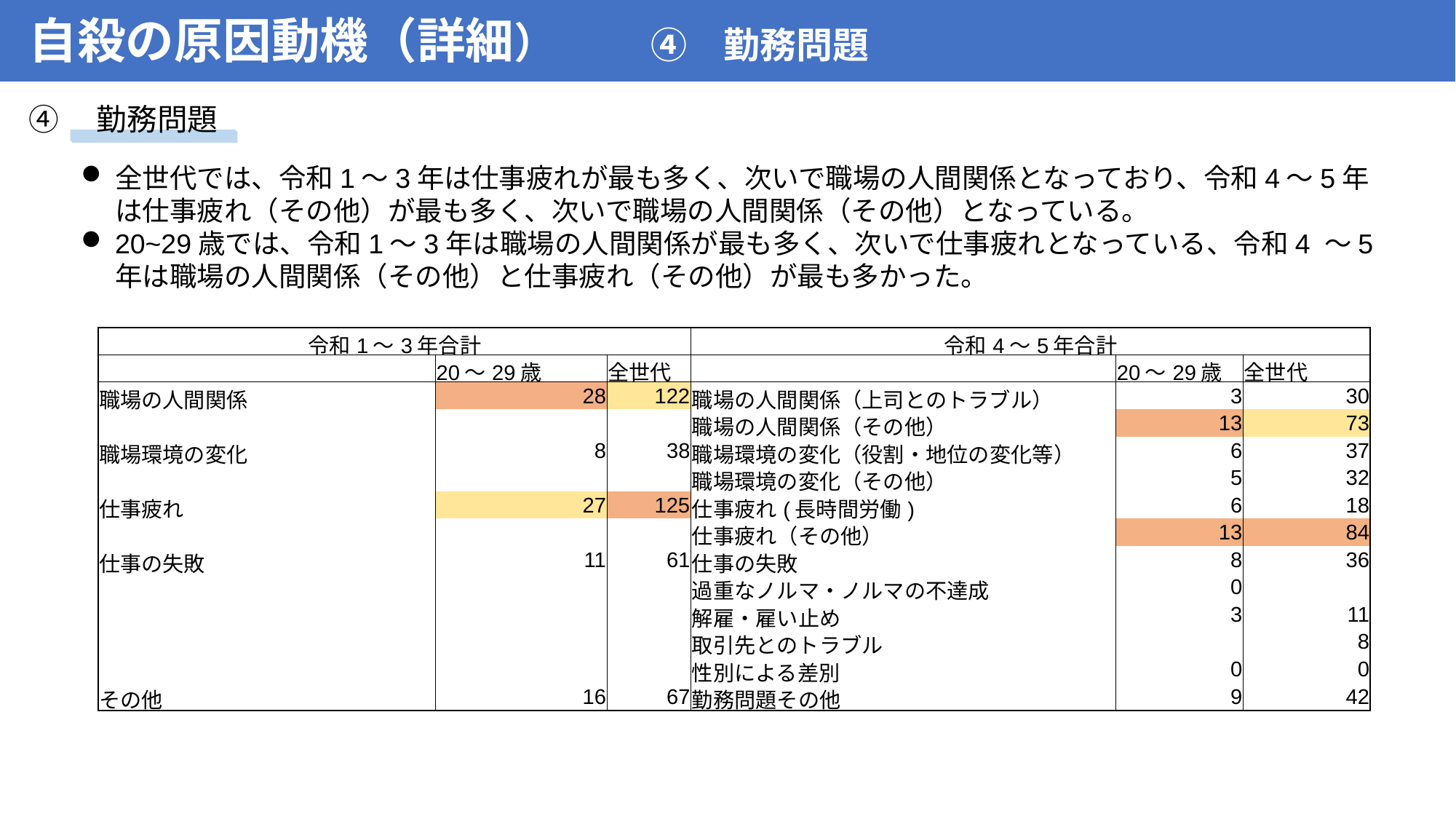

# 自殺の原因動機（詳細）　　 ④　勤務問題
④　勤務問題

全世代では、令和1～3年は仕事疲れが最も多く、次いで職場の人間関係となっており、令和4～5年は仕事疲れ（その他）が最も多く、次いで職場の人間関係（その他）となっている。
20~29歳では、令和1～3年は職場の人間関係が最も多く、次いで仕事疲れとなっている、令和4 ～5年は職場の人間関係（その他）と仕事疲れ（その他）が最も多かった。
| 令和1～3年合計 |  |  |  |  | 令和4～5年合計 |  |  |  |
| --- | --- | --- | --- | --- | --- | --- | --- | --- |
|  |  |  | 20～29歳 | 全世代 |  |  | 20～29歳 | 全世代 |
| 職場の人間関係 |  |  | 28 | 122 | 職場の人間関係（上司とのトラブル） |  | 3 | 30 |
|  |  |  |  |  | 職場の人間関係（その他） |  | 13 | 73 |
| 職場環境の変化 |  |  | 8 | 38 | 職場環境の変化（役割・地位の変化等） |  | 6 | 37 |
|  |  |  |  |  | 職場環境の変化（その他） |  | 5 | 32 |
| 仕事疲れ |  |  | 27 | 125 | 仕事疲れ(長時間労働) |  | 6 | 18 |
|  |  |  |  |  | 仕事疲れ（その他） |  | 13 | 84 |
| 仕事の失敗 |  |  | 11 | 61 | 仕事の失敗 |  | 8 | 36 |
|  |  |  |  |  | 過重なノルマ・ノルマの不達成 |  | 0 |  |
|  |  |  |  |  | 解雇・雇い止め |  | 3 | 11 |
|  |  |  |  |  | 取引先とのトラブル |  |  | 8 |
|  |  |  |  |  | 性別による差別 |  | 0 | 0 |
| その他 |  |  | 16 | 67 | 勤務問題その他 |  | 9 | 42 |